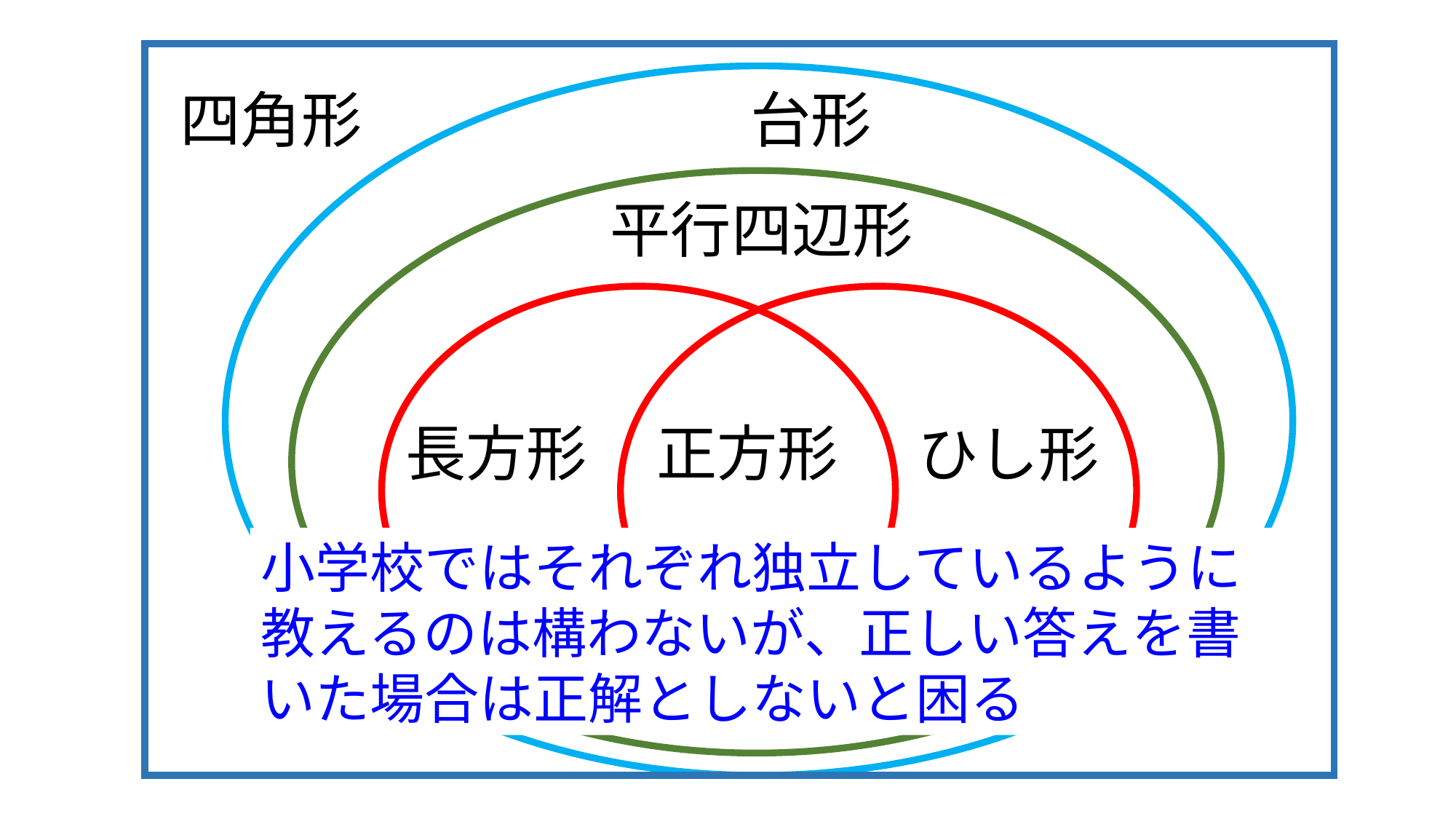

四角形
台形

平行四辺形

長方形
正方形
ひし形
小学校ではそれぞれ独立しているように教えるのは構わないが、正しい答えを書いた場合は正解としないと困る